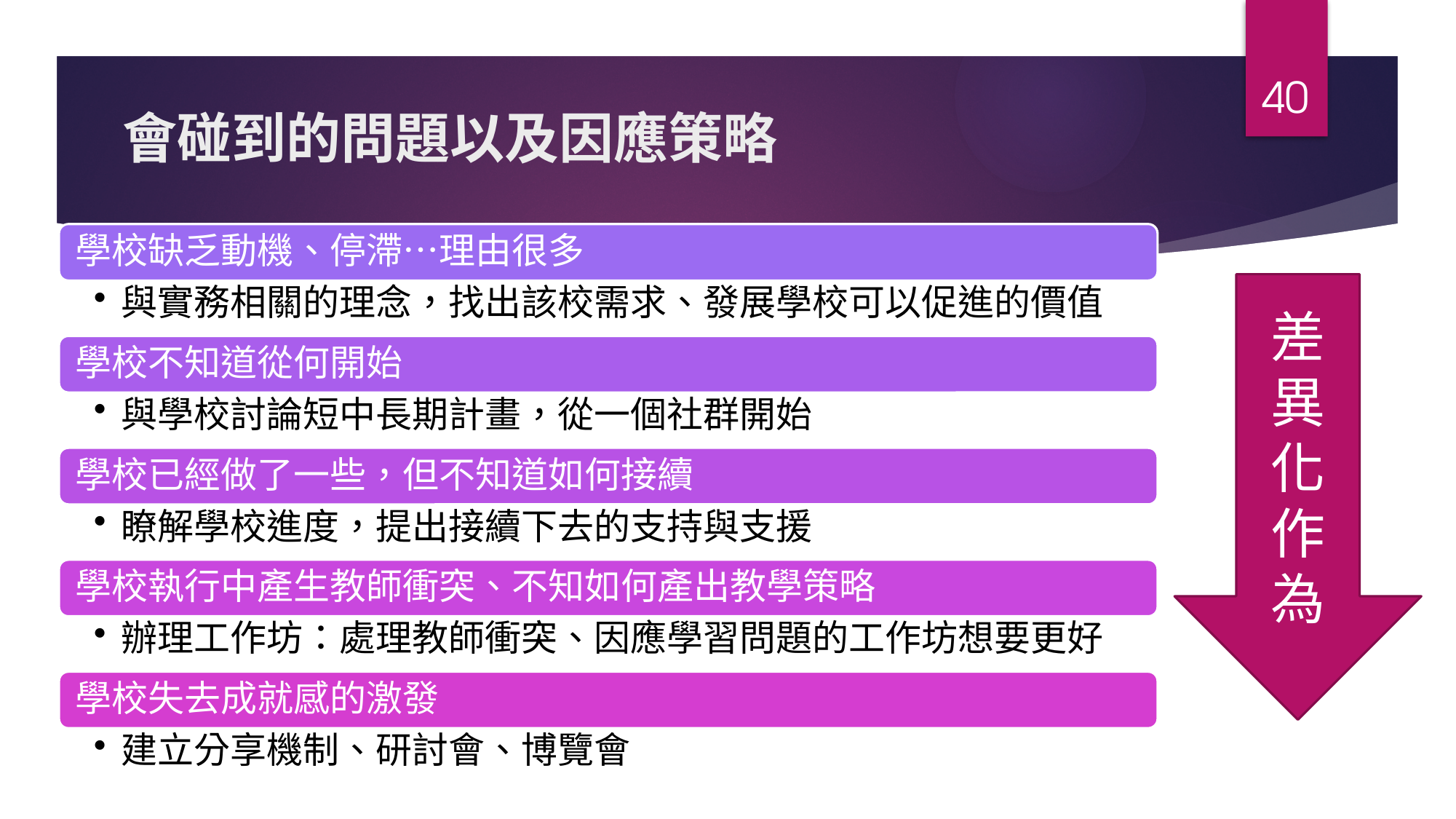

40
# 會碰到的問題以及因應策略
學校缺乏動機、停滯…理由很多
與實務相關的理念，找出該校需求、發展學校可以促進的價值
學校不知道從何開始
與學校討論短中長期計畫，從一個社群開始
學校已經做了一些，但不知道如何接續
瞭解學校進度，提出接續下去的支持與支援
學校執行中產生教師衝突、不知如何產出教學策略
辦理工作坊：處理教師衝突、因應學習問題的工作坊想要更好
學校失去成就感的激發
建立分享機制、研討會、博覽會
差
異
化
作
為